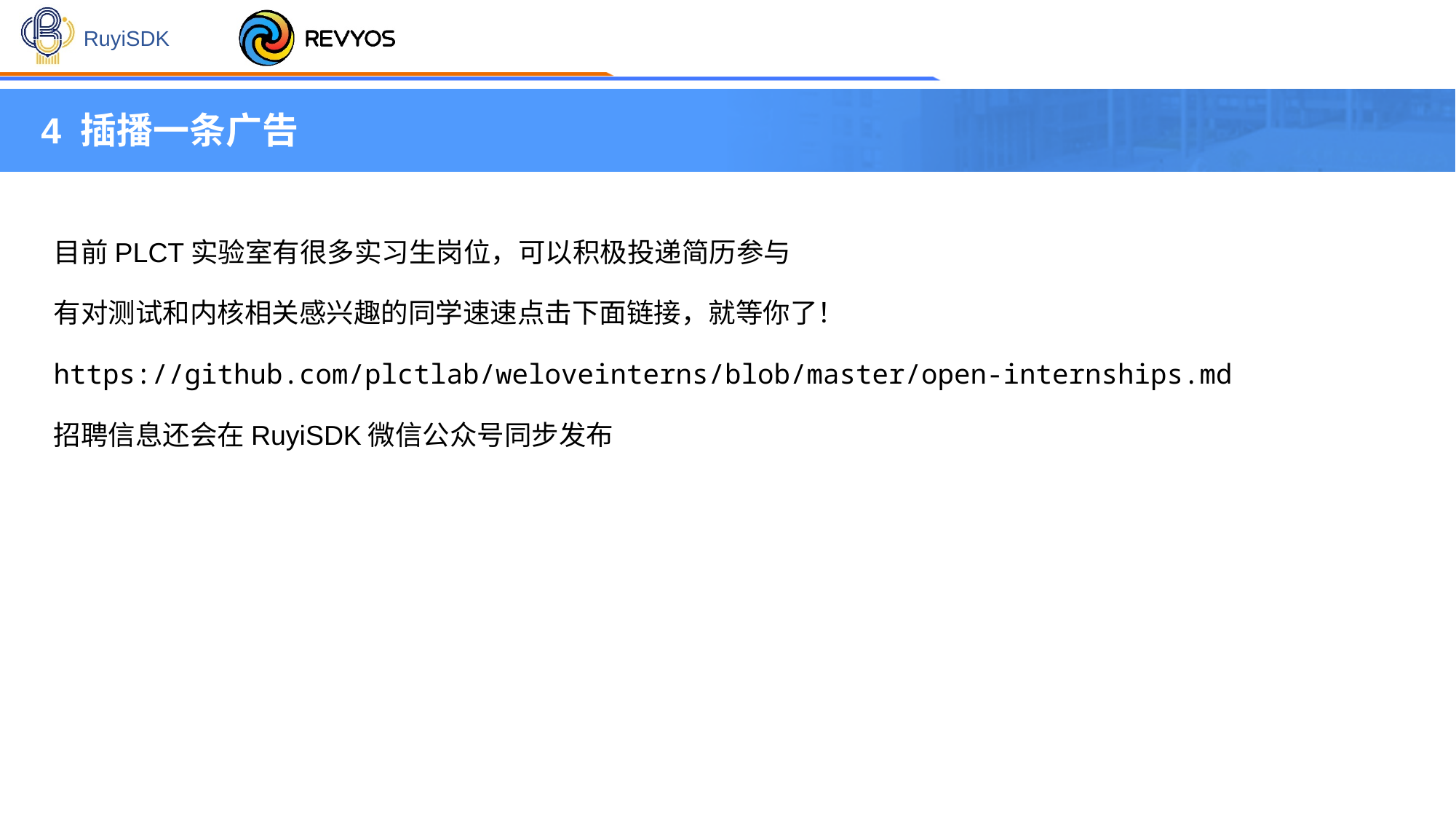

4 插播一条广告
目前PLCT实验室有很多实习生岗位，可以积极投递简历参与
有对测试和内核相关感兴趣的同学速速点击下面链接，就等你了！
https://github.com/plctlab/weloveinterns/blob/master/open-internships.md
招聘信息还会在RuyiSDK微信公众号同步发布